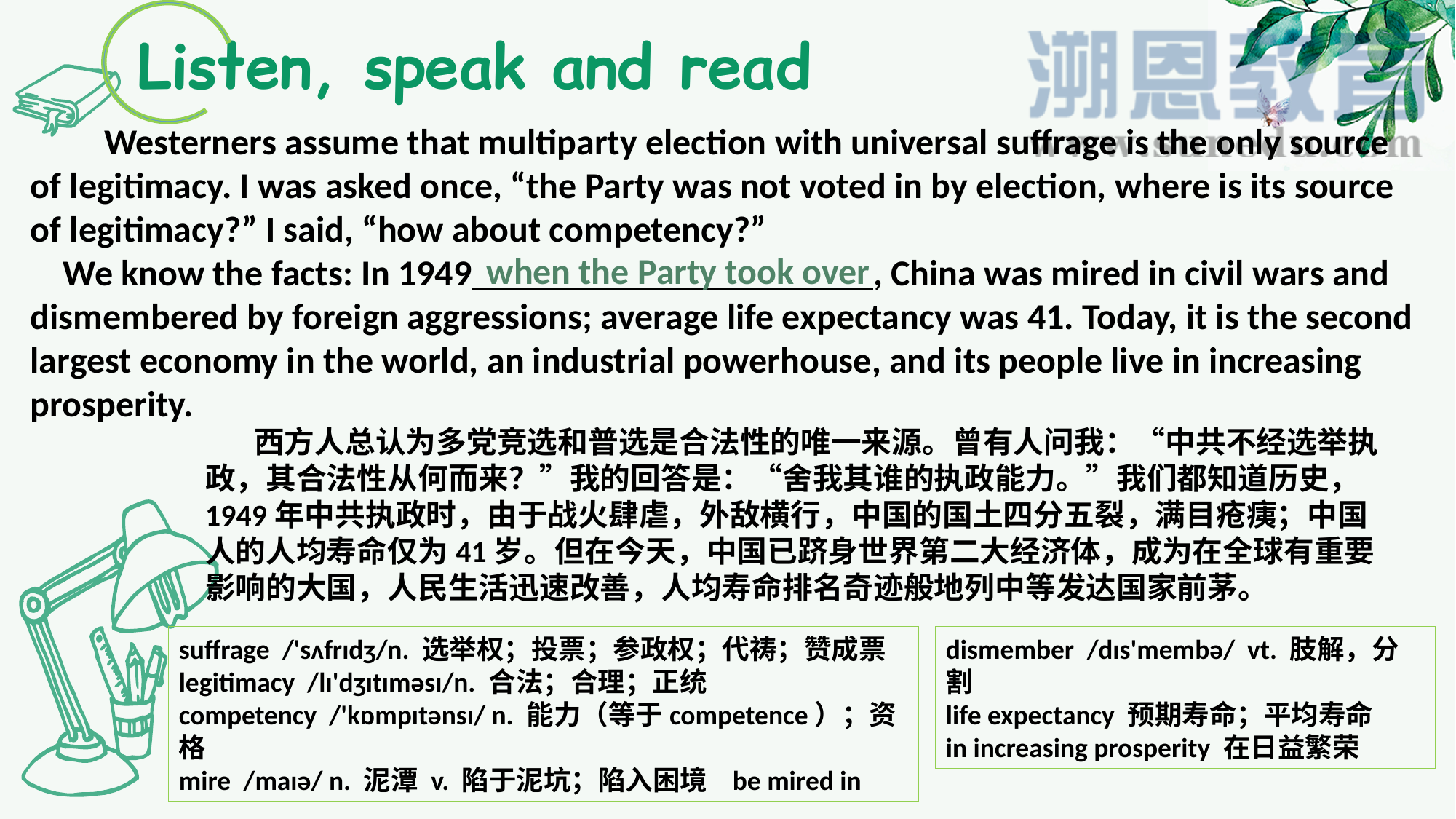

Listen, speak and read

         Westerners assume that multiparty election with universal suffrage is the only source of legitimacy. I was asked once, “the Party was not voted in by election, where is its source of legitimacy?” I said, “how about competency?”
    We know the facts: In 1949                                                 , China was mired in civil wars and dismembered by foreign aggressions; average life expectancy was 41. Today, it is the second largest economy in the world, an industrial powerhouse, and its people live in increasing prosperity.
when the Party took over
      西方人总认为多党竞选和普选是合法性的唯一来源。曾有人问我：“中共不经选举执政，其合法性从何而来？”我的回答是：“舍我其谁的执政能力。”我们都知道历史，1949年中共执政时，由于战火肆虐，外敌横行，中国的国土四分五裂，满目疮痍；中国人的人均寿命仅为41岁。但在今天，中国已跻身世界第二大经济体，成为在全球有重要影响的大国，人民生活迅速改善，人均寿命排名奇迹般地列中等发达国家前茅。

suffrage  /'sʌfrɪdʒ/n. 选举权；投票；参政权；代祷；赞成票
legitimacy  /lɪ'dʒɪtɪməsɪ/n. 合法；合理；正统
competency  /'kɒmpɪtənsɪ/ n. 能力（等于competence）；资格
mire  /maɪə/ n. 泥潭 v. 陷于泥坑；陷入困境   be mired in
dismember  /dɪs'membə/  vt. 肢解，分割
life expectancy 预期寿命；平均寿命
in increasing prosperity 在日益繁荣